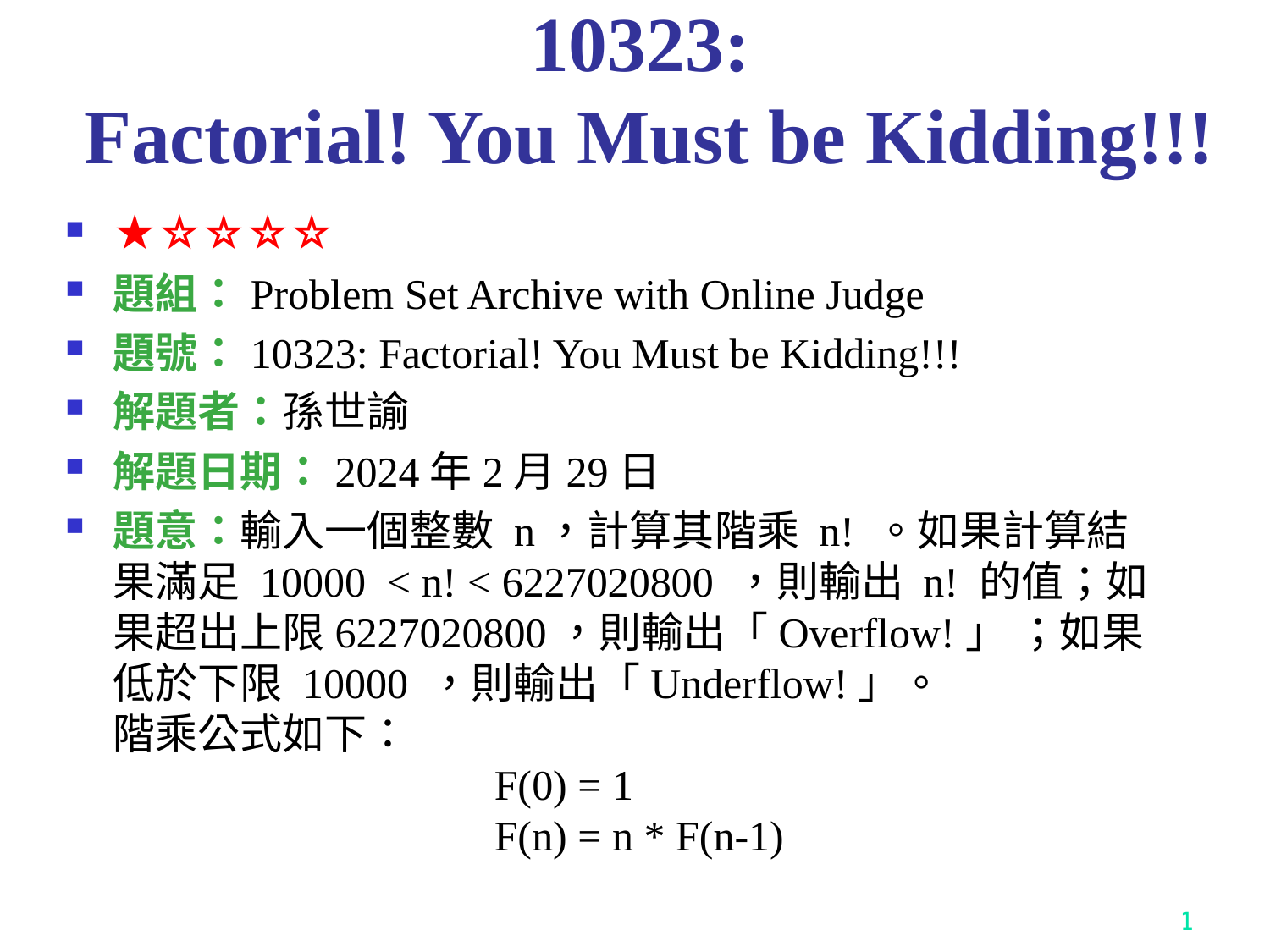

# 10323: Factorial! You Must be Kidding!!!
★☆☆☆☆
題組：Problem Set Archive with Online Judge
題號：10323: Factorial! You Must be Kidding!!!
解題者：孫世諭
解題日期：2024年2月29日
題意：輸入一個整數 n，計算其階乘 n! 。如果計算結果滿足 10000  < n! < 6227020800 ，則輸出 n! 的值；如果超出上限6227020800，則輸出「Overflow!」 ；如果低於下限 10000 ，則輸出「Underflow!」。
階乘公式如下：
			F(0) = 1
			F(n) = n * F(n-1)
1